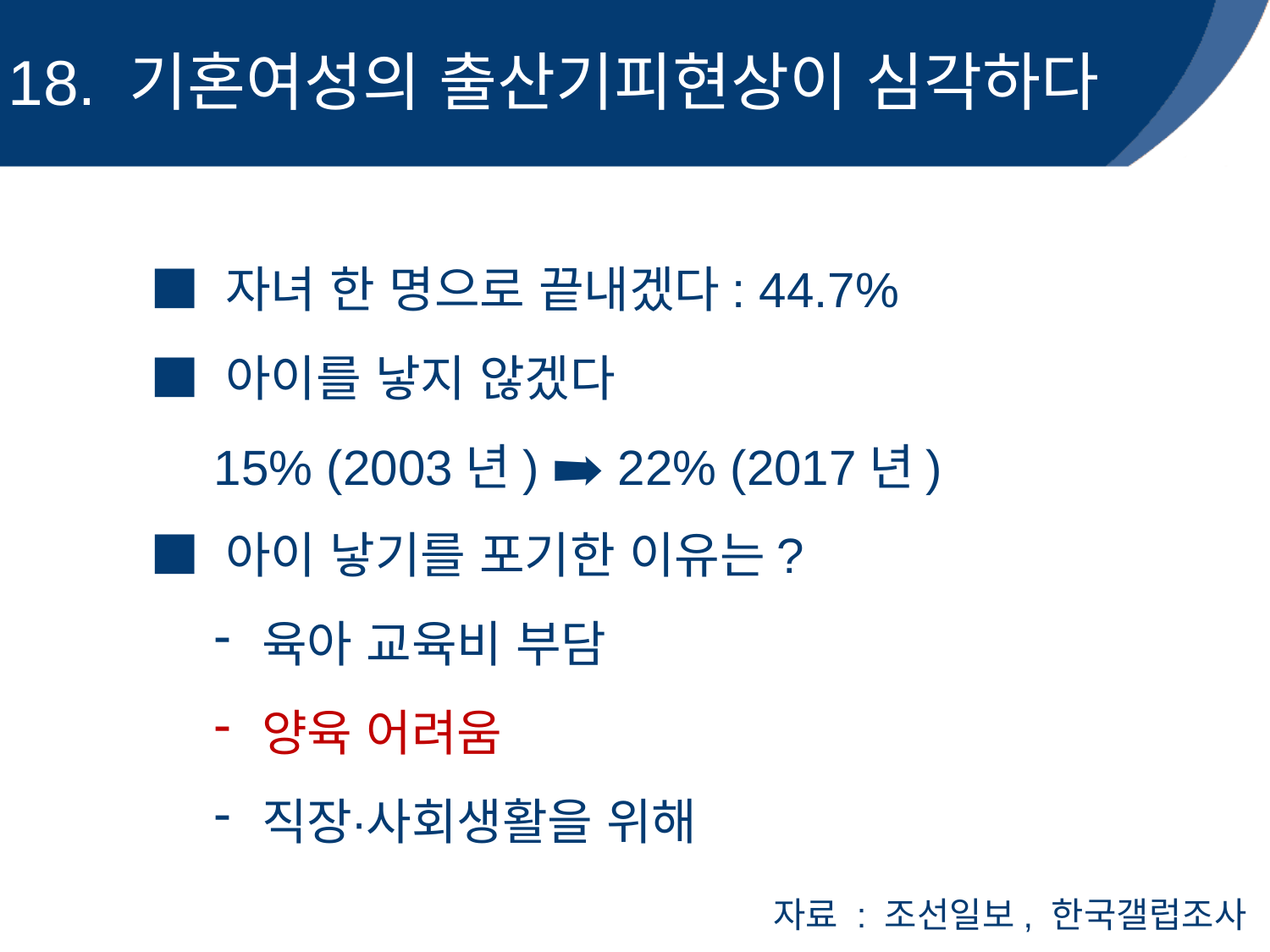

18. 기혼여성의 출산기피현상이 심각하다
■ 자녀 한 명으로 끝내겠다: 44.7%
■ 아이를 낳지 않겠다
15% (2003년) ➡ 22% (2017년)
■ 아이 낳기를 포기한 이유는?
육아 교육비 부담
양육 어려움
직장∙사회생활을 위해
자료 : 조선일보, 한국갤럽조사